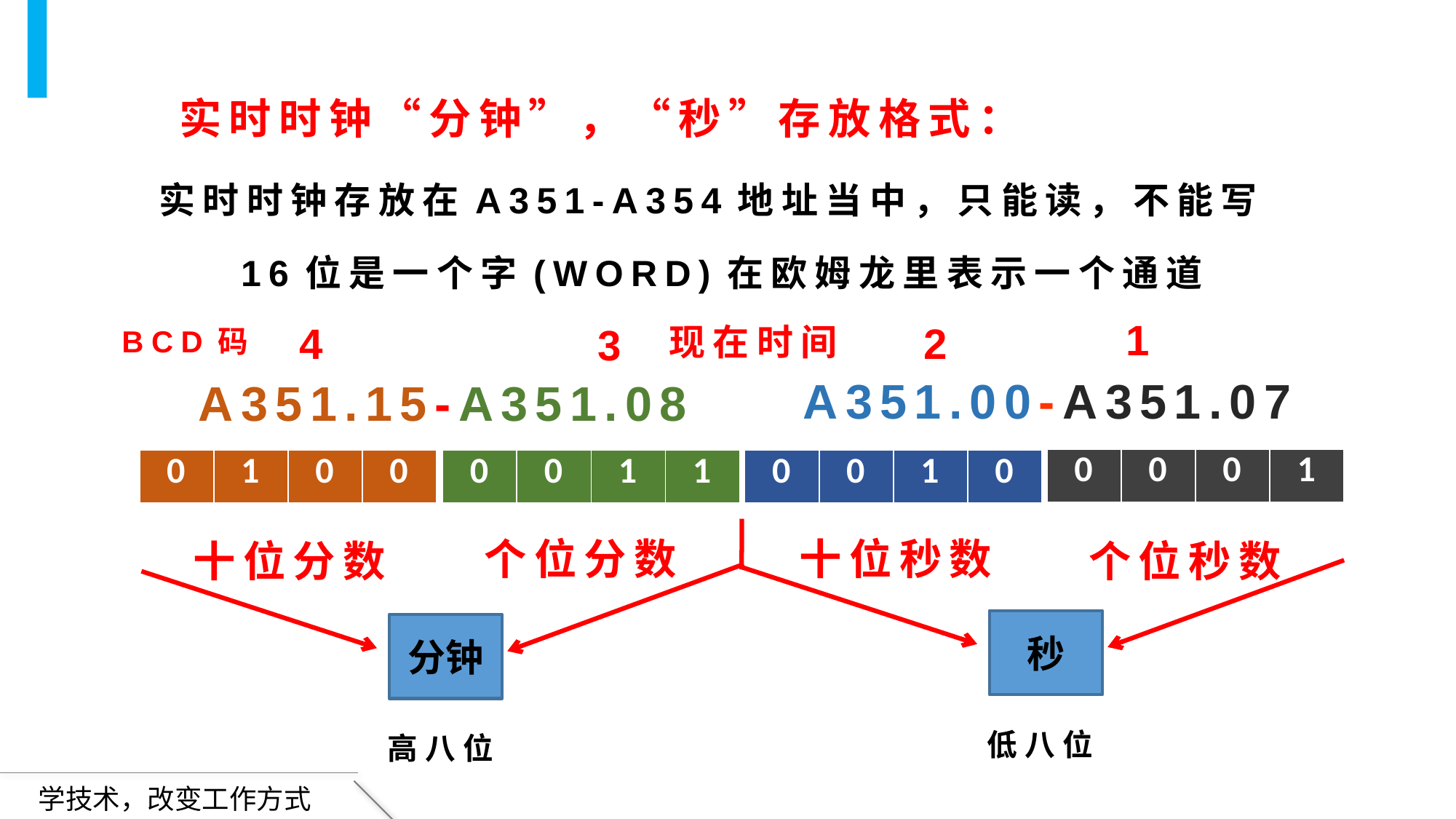

实时时钟“分钟”，“秒”存放格式：
实时时钟存放在A351-A354地址当中，只能读，不能写
16位是一个字(WORD)在欧姆龙里表示一个通道
1
4
2
3
现在时间
BCD码
A351.00-A351.07
A351.15-A351.08
| 0 | 0 | 0 | 1 |
| --- | --- | --- | --- |
| 0 | 1 | 0 | 0 |
| --- | --- | --- | --- |
| 0 | 0 | 1 | 1 |
| --- | --- | --- | --- |
| 0 | 0 | 1 | 0 |
| --- | --- | --- | --- |
个位分数
十位秒数
十位分数
个位秒数
秒
分钟
低八位
高八位